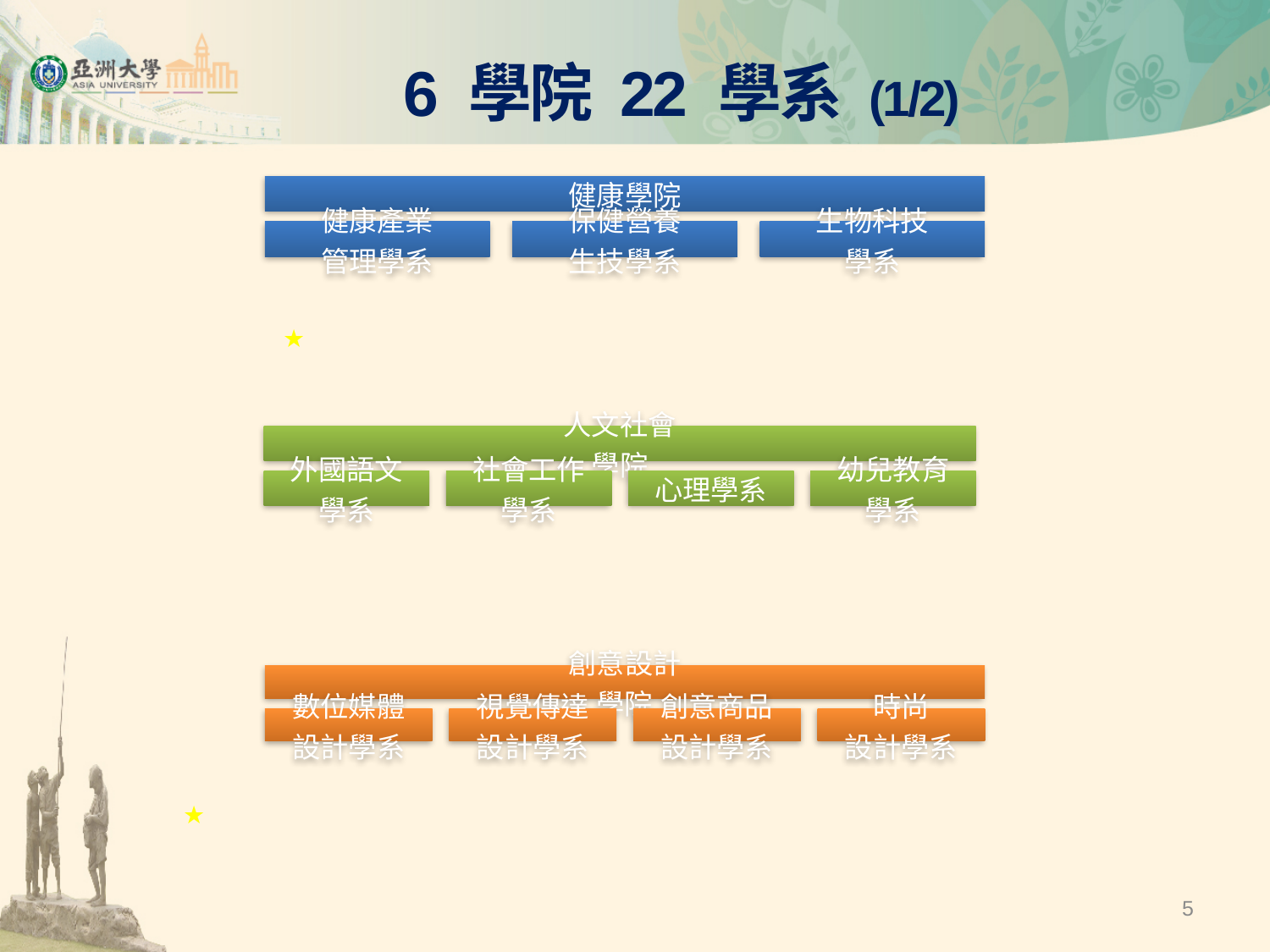

6 學院 22 學系 (1/2)
健康學院
健康產業
管理學系
保健營養
生技學系
生物科技
學系
  ★
人文社會
學院
外國語文
學系
社會工作
學系
心理學系
幼兒教育
學系
創意設計
學院
數位媒體
設計學系
視覺傳達
設計學系
創意商品
設計學系
時尚
設計學系
  ★
5